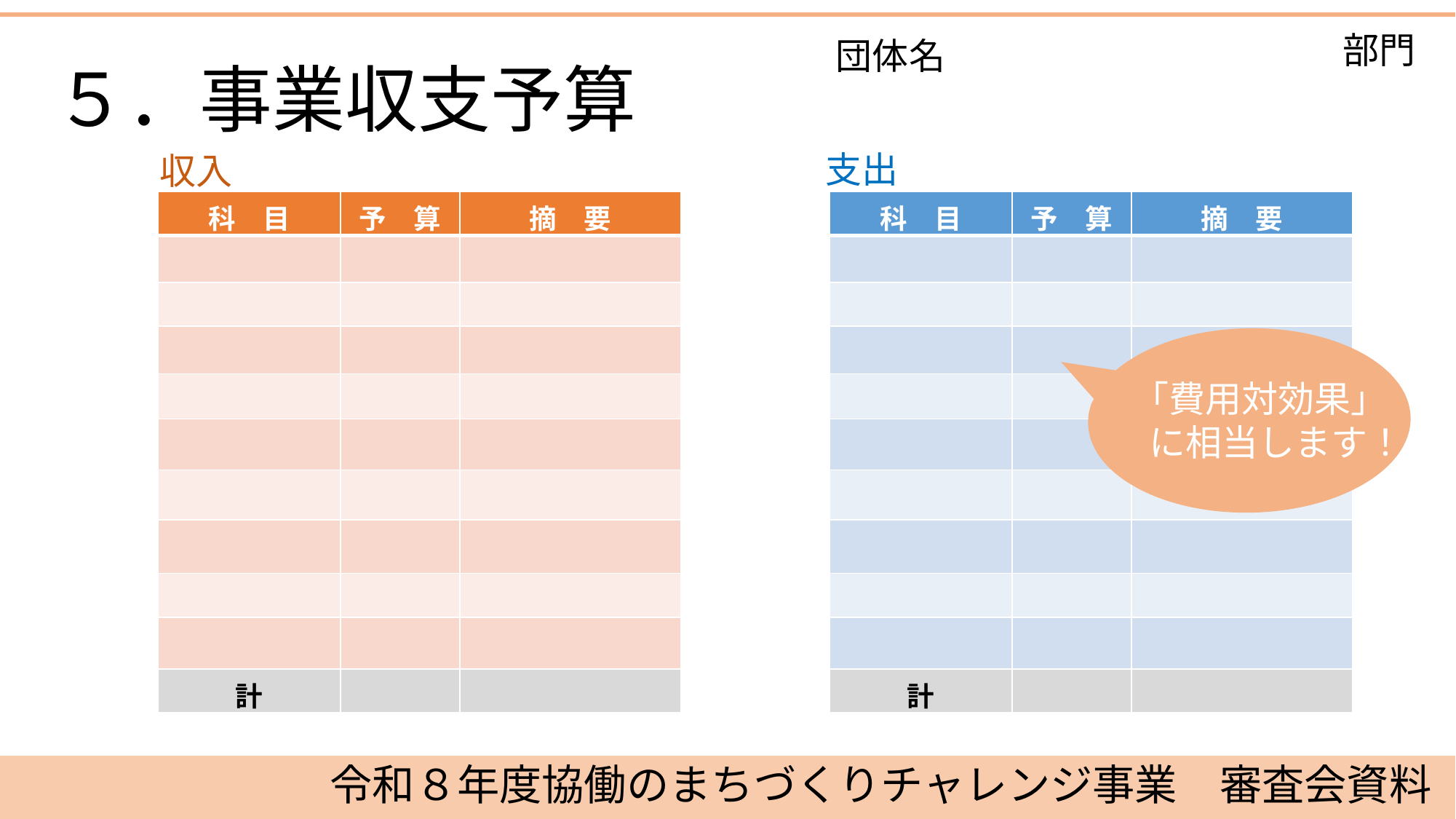

部門
団体名
５．事業収支予算
支出
収入
| 科　目 | 予　算 | 摘　要 |
| --- | --- | --- |
|  |  |  |
|  |  |  |
|  |  |  |
|  |  |  |
|  |  |  |
|  |  |  |
|  |  |  |
|  |  |  |
|  |  |  |
| 計 |  |  |
| 科　目 | 予　算 | 摘　要 |
| --- | --- | --- |
|  |  |  |
|  |  |  |
|  |  |  |
|  |  |  |
|  |  |  |
|  |  |  |
|  |  |  |
|  |  |  |
|  |  |  |
| 計 |  |  |

「費用対効果」
 に相当します！
令和８年度協働のまちづくりチャレンジ事業　審査会資料